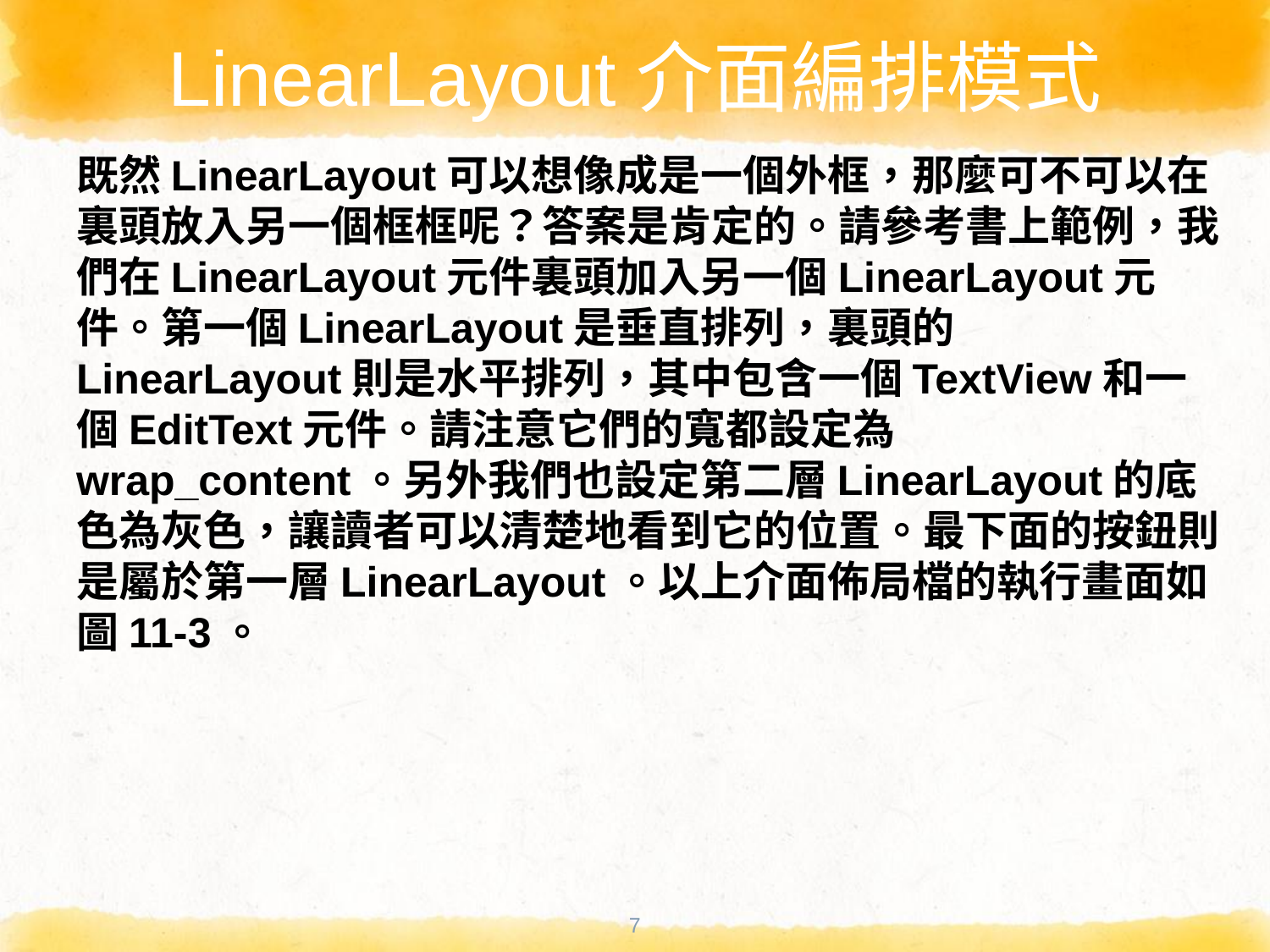

# LinearLayout介面編排模式
既然LinearLayout可以想像成是一個外框，那麼可不可以在裏頭放入另一個框框呢？答案是肯定的。請參考書上範例，我們在LinearLayout元件裏頭加入另一個LinearLayout元件。第一個LinearLayout是垂直排列，裏頭的LinearLayout則是水平排列，其中包含一個TextView和一個EditText元件。請注意它們的寬都設定為wrap_content。另外我們也設定第二層LinearLayout的底色為灰色，讓讀者可以清楚地看到它的位置。最下面的按鈕則是屬於第一層LinearLayout。以上介面佈局檔的執行畫面如圖11-3。
7